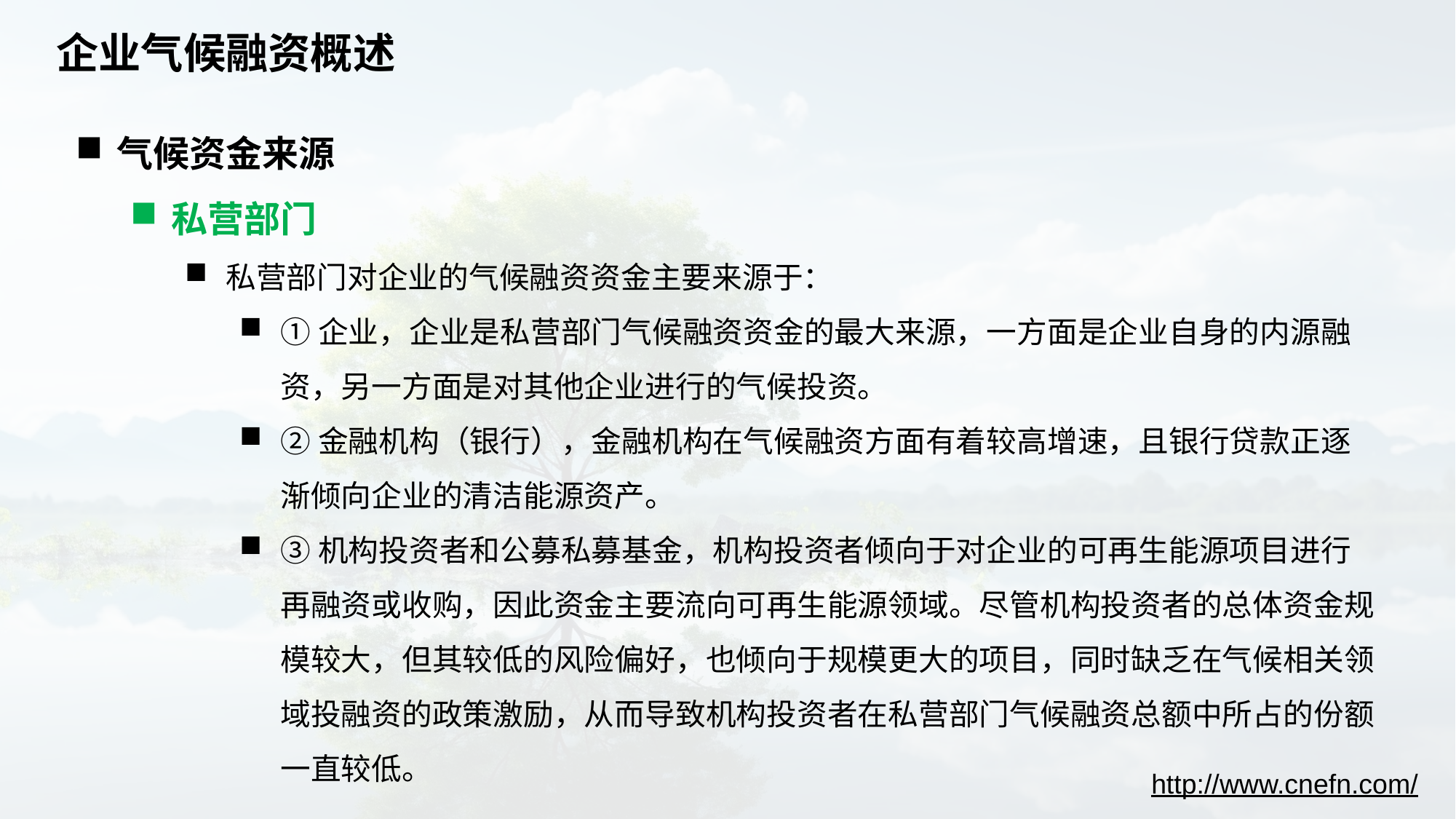

# 企业气候融资概述
气候资金来源
私营部门
私营部门对企业的气候融资资金主要来源于：
①企业，企业是私营部门气候融资资金的最大来源，一方面是企业自身的内源融资，另一方面是对其他企业进行的气候投资。
②金融机构（银行），金融机构在气候融资方面有着较高增速，且银行贷款正逐渐倾向企业的清洁能源资产。
③机构投资者和公募私募基金，机构投资者倾向于对企业的可再生能源项目进行再融资或收购，因此资金主要流向可再生能源领域。尽管机构投资者的总体资金规模较大，但其较低的风险偏好，也倾向于规模更大的项目，同时缺乏在气候相关领域投融资的政策激励，从而导致机构投资者在私营部门气候融资总额中所占的份额一直较低。